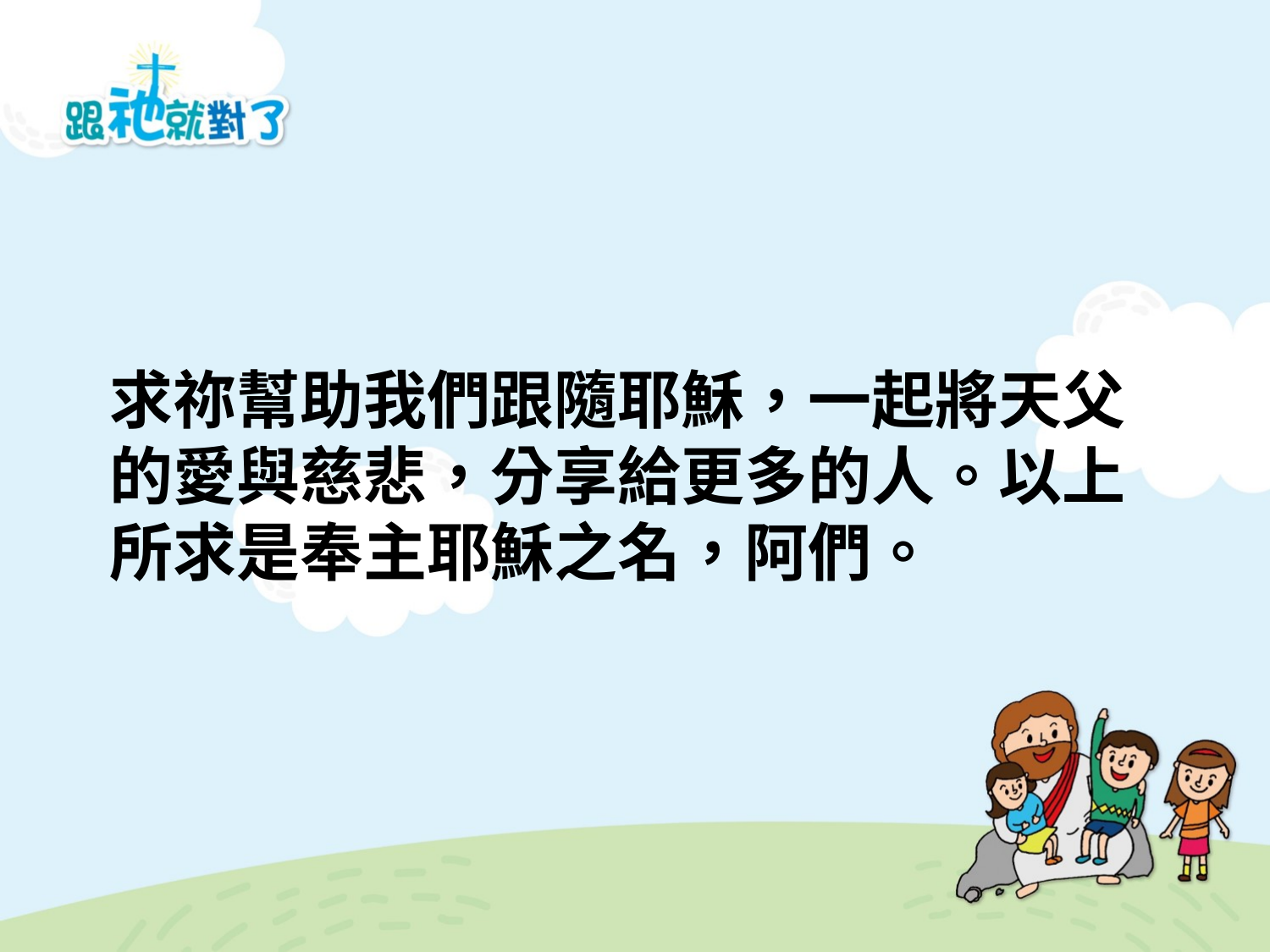

求祢幫助我們跟隨耶穌，一起將天父的愛與慈悲，分享給更多的人。以上所求是奉主耶穌之名，阿們。